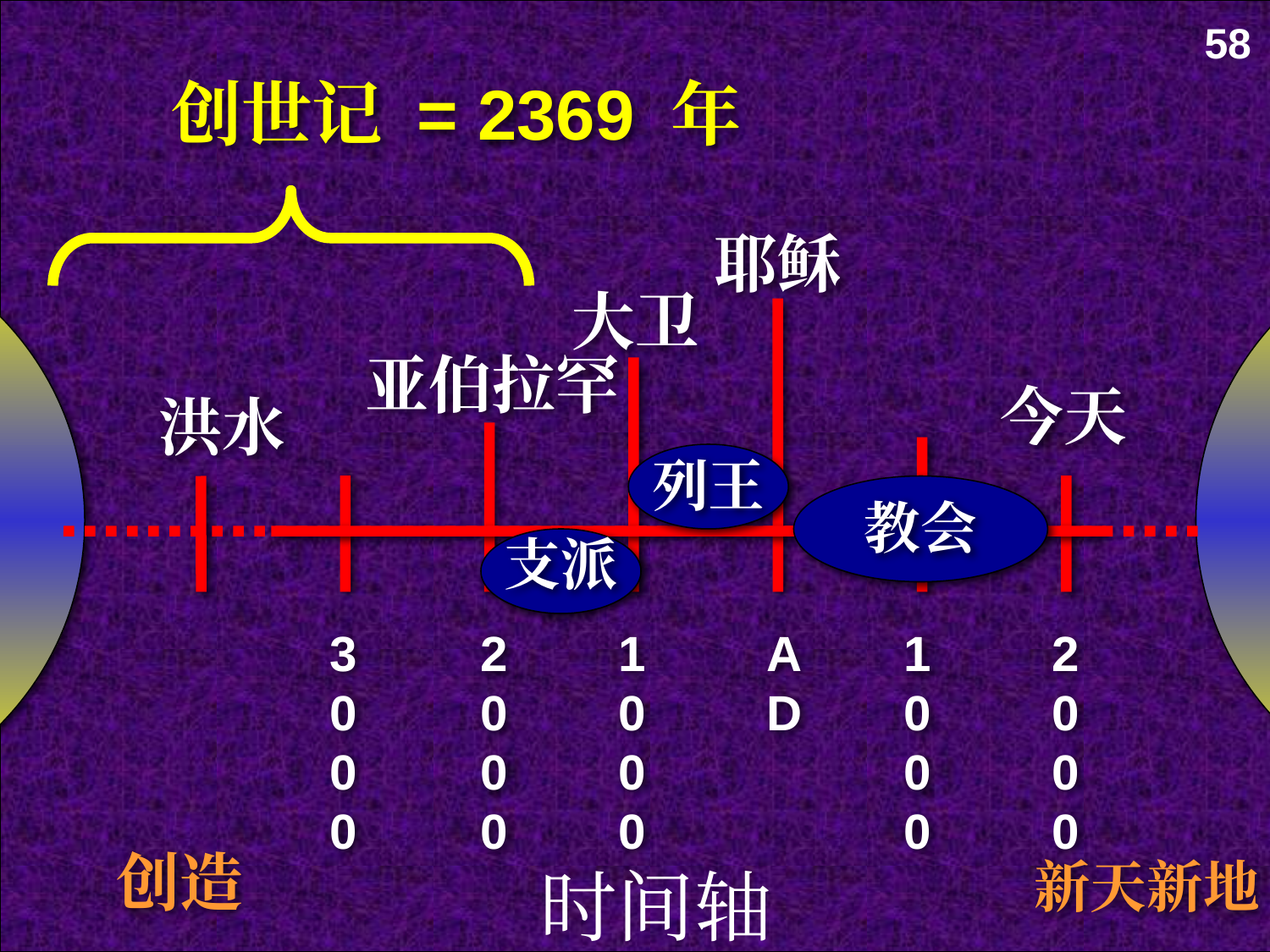

58
创世记 = 2369 年
耶稣

大卫

亚伯拉罕

今天
洪水

列王

教会
支派

3000
2000
1000
AD
1000
2000
创造
新天新地
时间轴